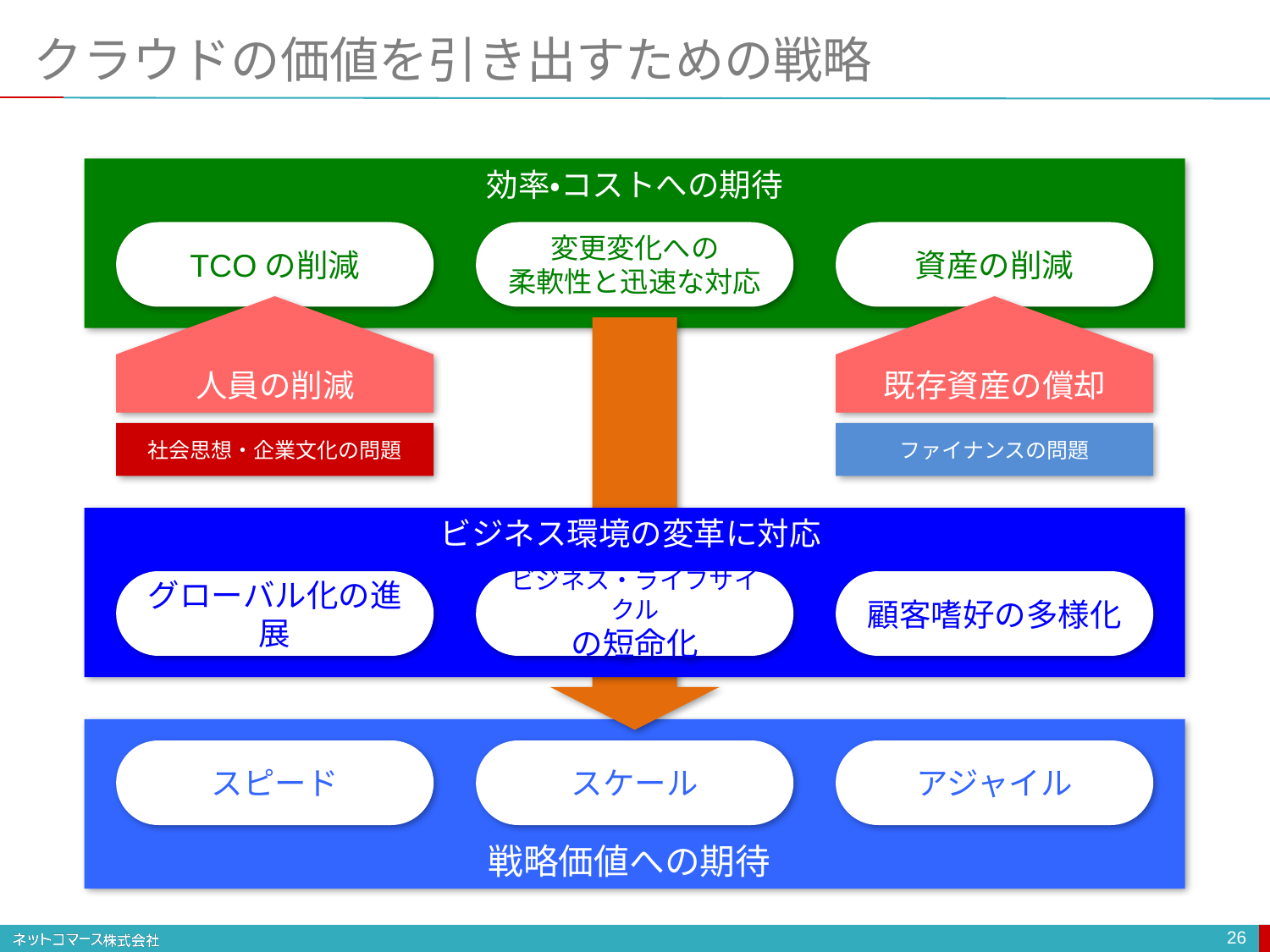

# クラウドの価値を引き出すための戦略

効率・コストへの期待

TCOの削減

変更変化への
柔軟性と迅速な対応
資産の削減

人員の削減
既存資産の償却
社会思想・企業文化の問題
ファイナンスの問題

ビジネス環境の変革に対応
グローバル化の進展
ビジネス・ライフサイクル
の短命化
顧客嗜好の多様化

スピード
スケール
アジャイル
戦略価値への期待
26